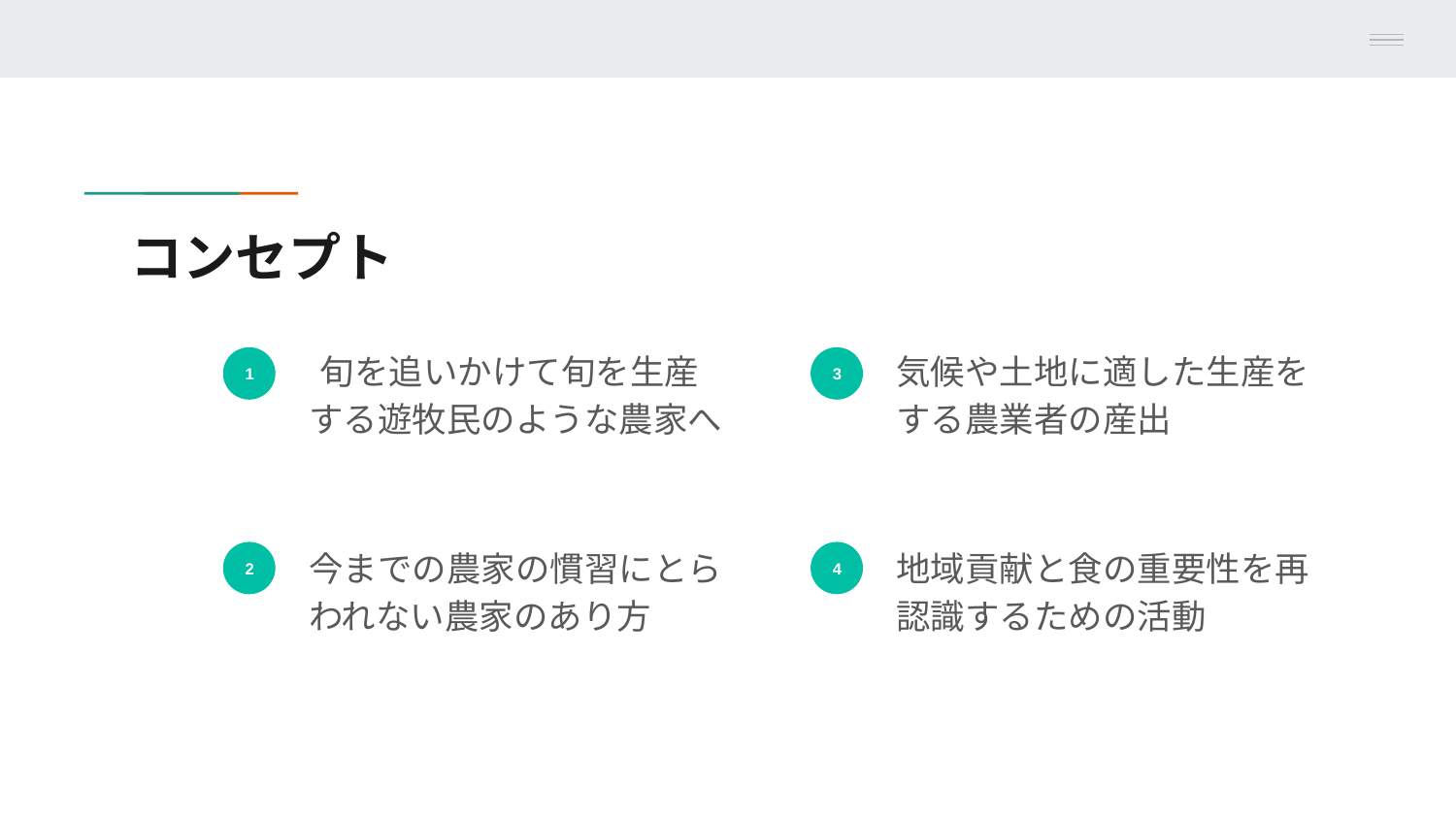

# コンセプト
 旬を追いかけて旬を生産する遊牧民のような農家へ
気候や土地に適した生産をする農業者の産出

1
3
今までの農家の慣習にとらわれない農家のあり方

地域貢献と食の重要性を再認識するための活動

2
4